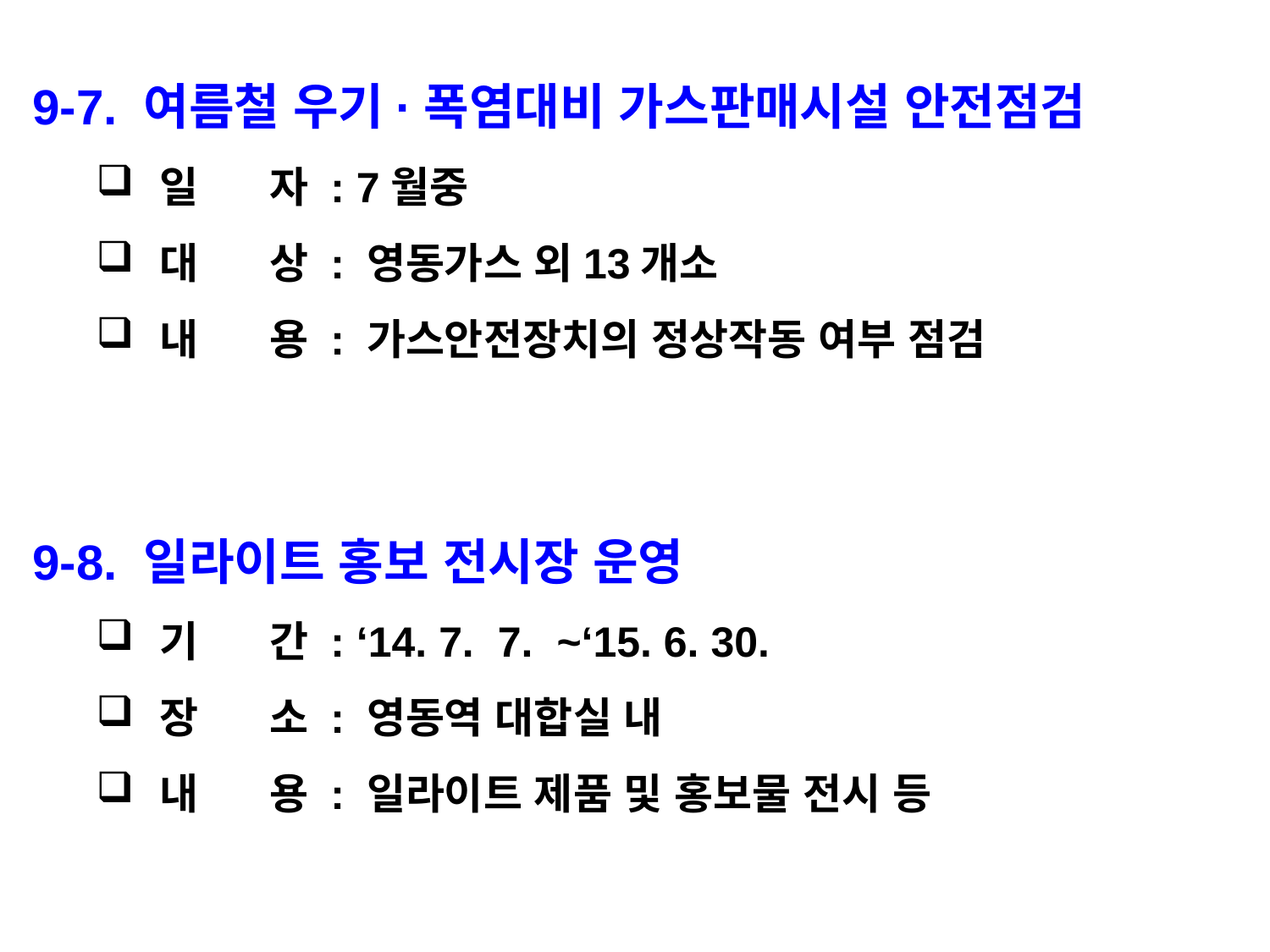

9-7. 여름철 우기·폭염대비 가스판매시설 안전점검
일      자 : 7월중
대      상 : 영동가스 외13개소
내      용 : 가스안전장치의 정상작동 여부 점검

9-8. 일라이트 홍보 전시장 운영
기      간 : ‘14. 7.  7.  ~‘15. 6. 30.
장      소 : 영동역 대합실 내
내      용 : 일라이트 제품 및 홍보물 전시 등